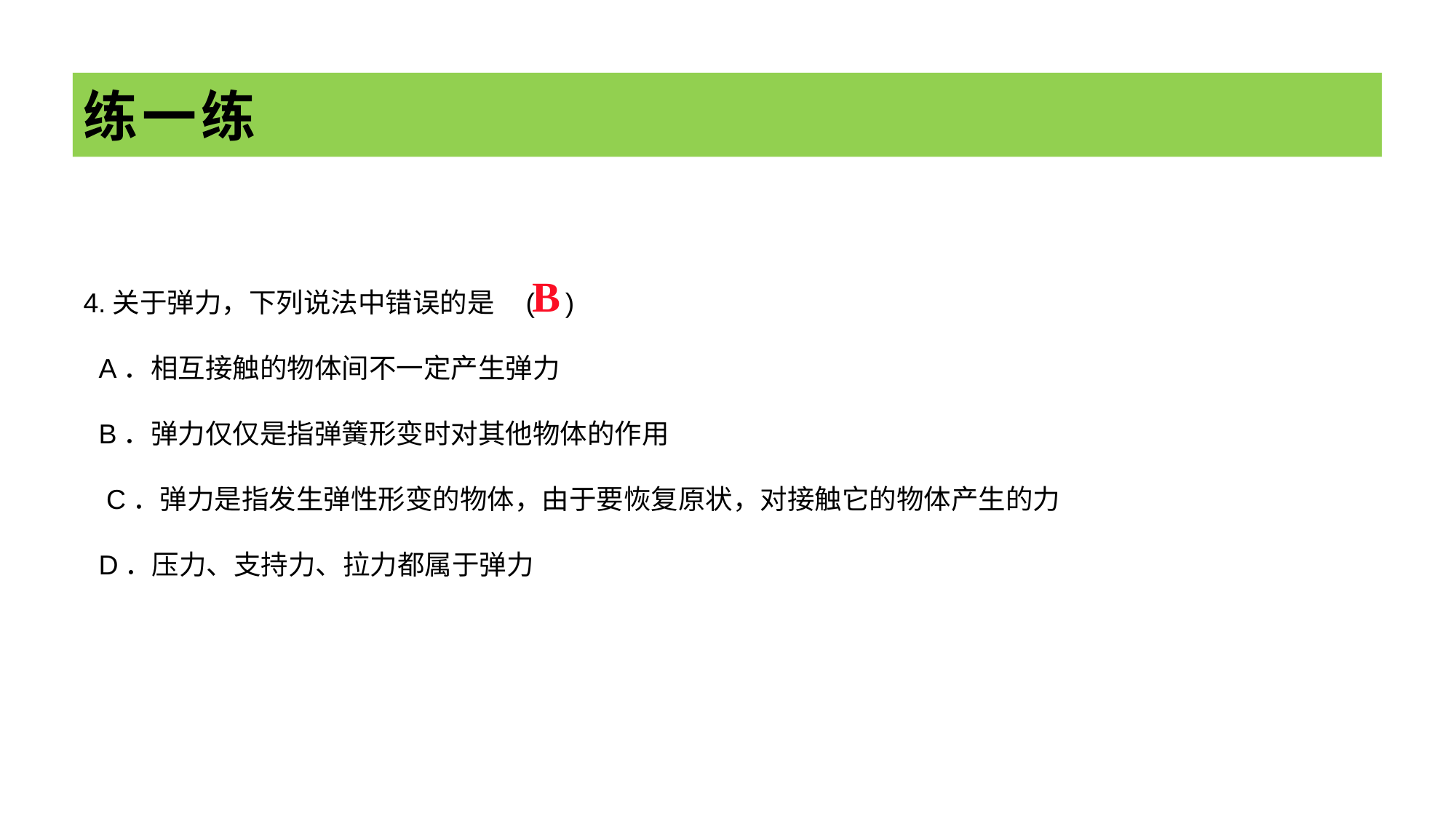

# 练一练
4.关于弹力，下列说法中错误的是    (    )
  A．相互接触的物体间不一定产生弹力
  B．弹力仅仅是指弹簧形变时对其他物体的作用
   C．弹力是指发生弹性形变的物体，由于要恢复原状，对接触它的物体产生的力
  D．压力、支持力、拉力都属于弹力
B